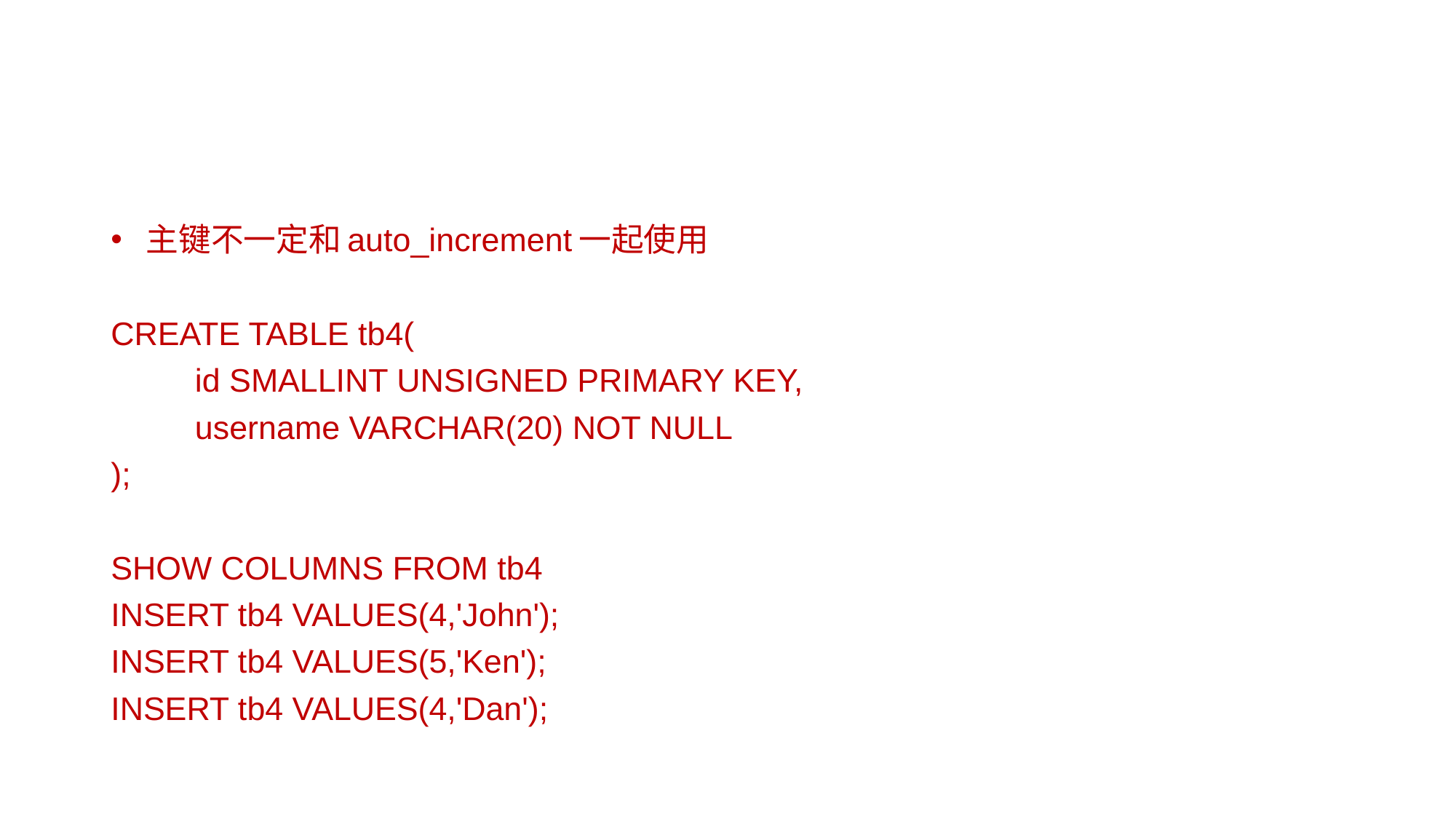

#
主键不一定和auto_increment一起使用

CREATE TABLE tb4(
	id SMALLINT UNSIGNED PRIMARY KEY,
	username VARCHAR(20) NOT NULL
);

SHOW COLUMNS FROM tb4
INSERT tb4 VALUES(4,'John');
INSERT tb4 VALUES(5,'Ken');
INSERT tb4 VALUES(4,'Dan');